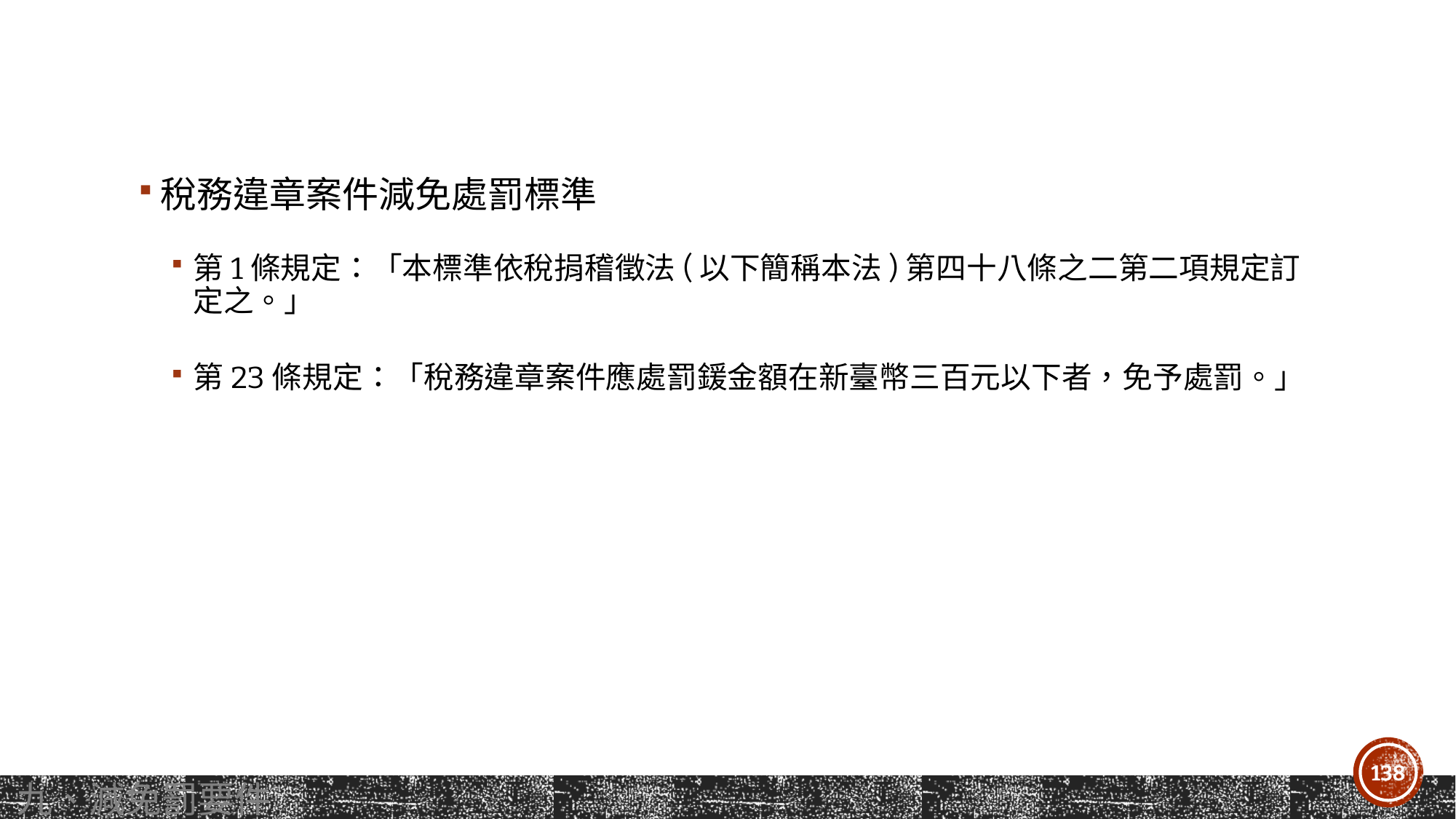

#
稅務違章案件減免處罰標準

第1條規定：「本標準依稅捐稽徵法(以下簡稱本法)第四十八條之二第二項規定訂定之。」

第23條規定：「稅務違章案件應處罰鍰金額在新臺幣三百元以下者，免予處罰。」
138